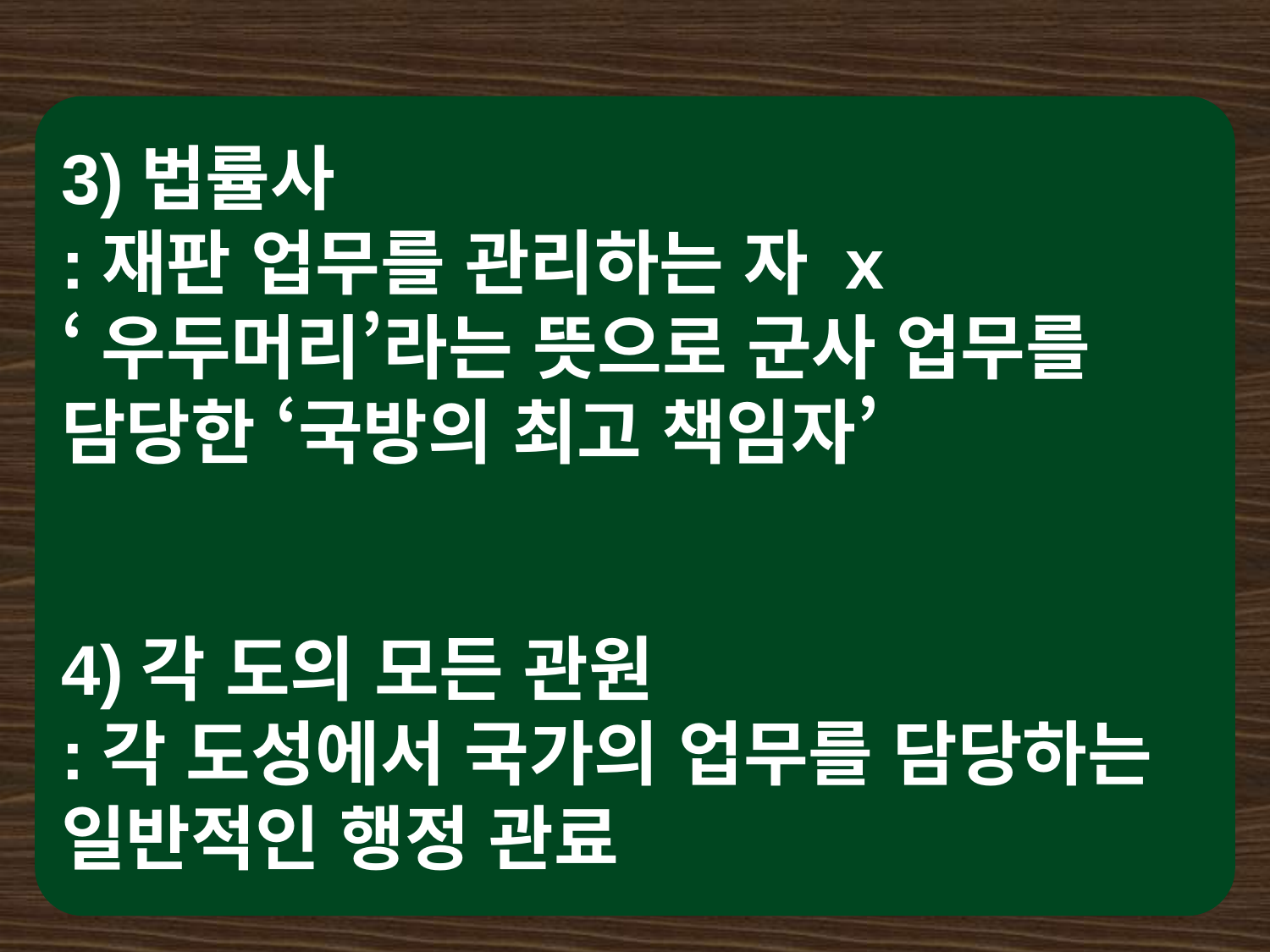

3)법률사
:재판 업무를 관리하는 자 x
‘우두머리’라는 뜻으로 군사 업무를 담당한 ‘국방의 최고 책임자’

4)각 도의 모든 관원
:각 도성에서 국가의 업무를 담당하는 일반적인 행정 관료